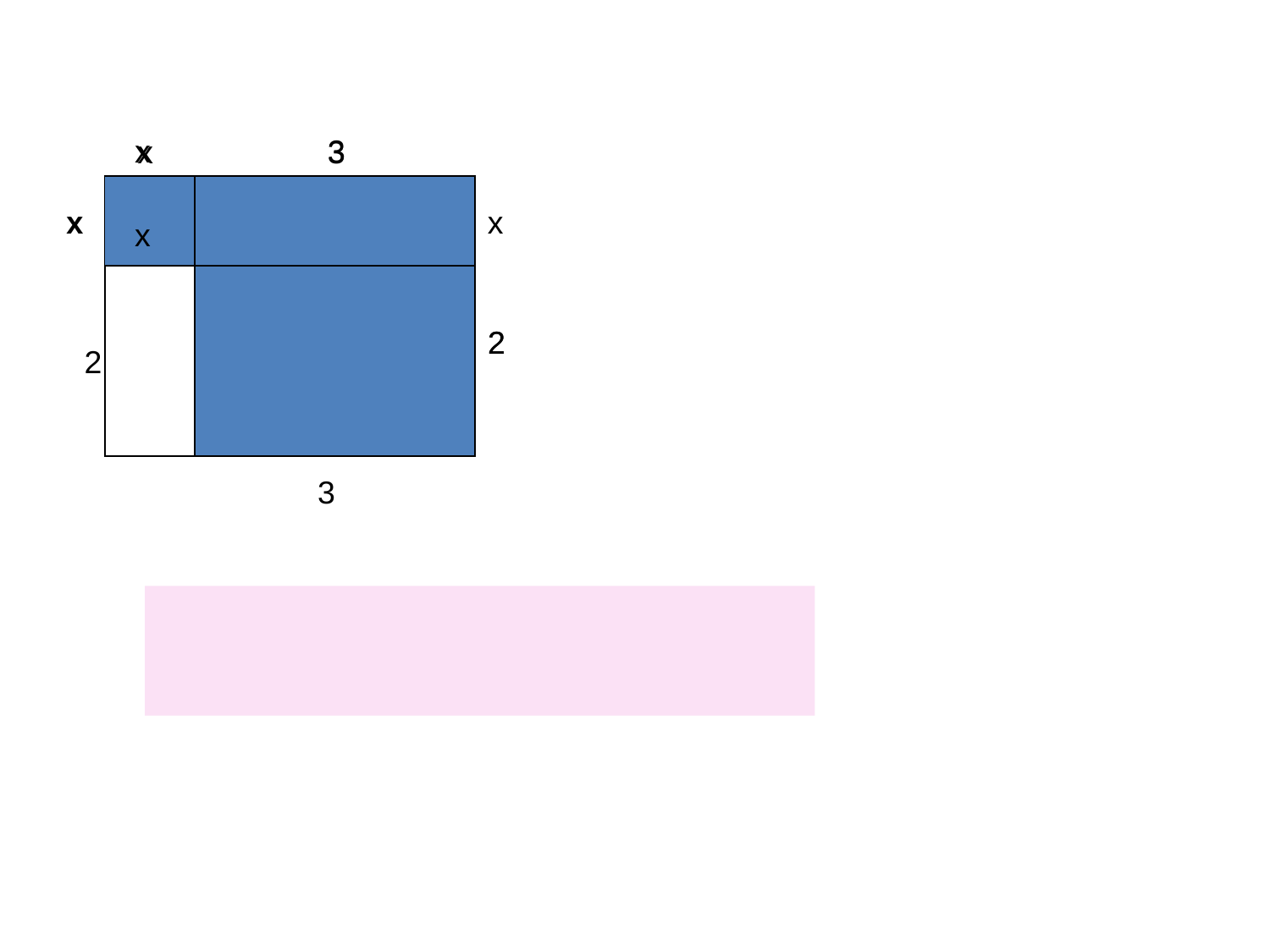

x
3
x

x
3

x

2
3

x
x

2
2

S阴影= (x+3) (x+2)-2x